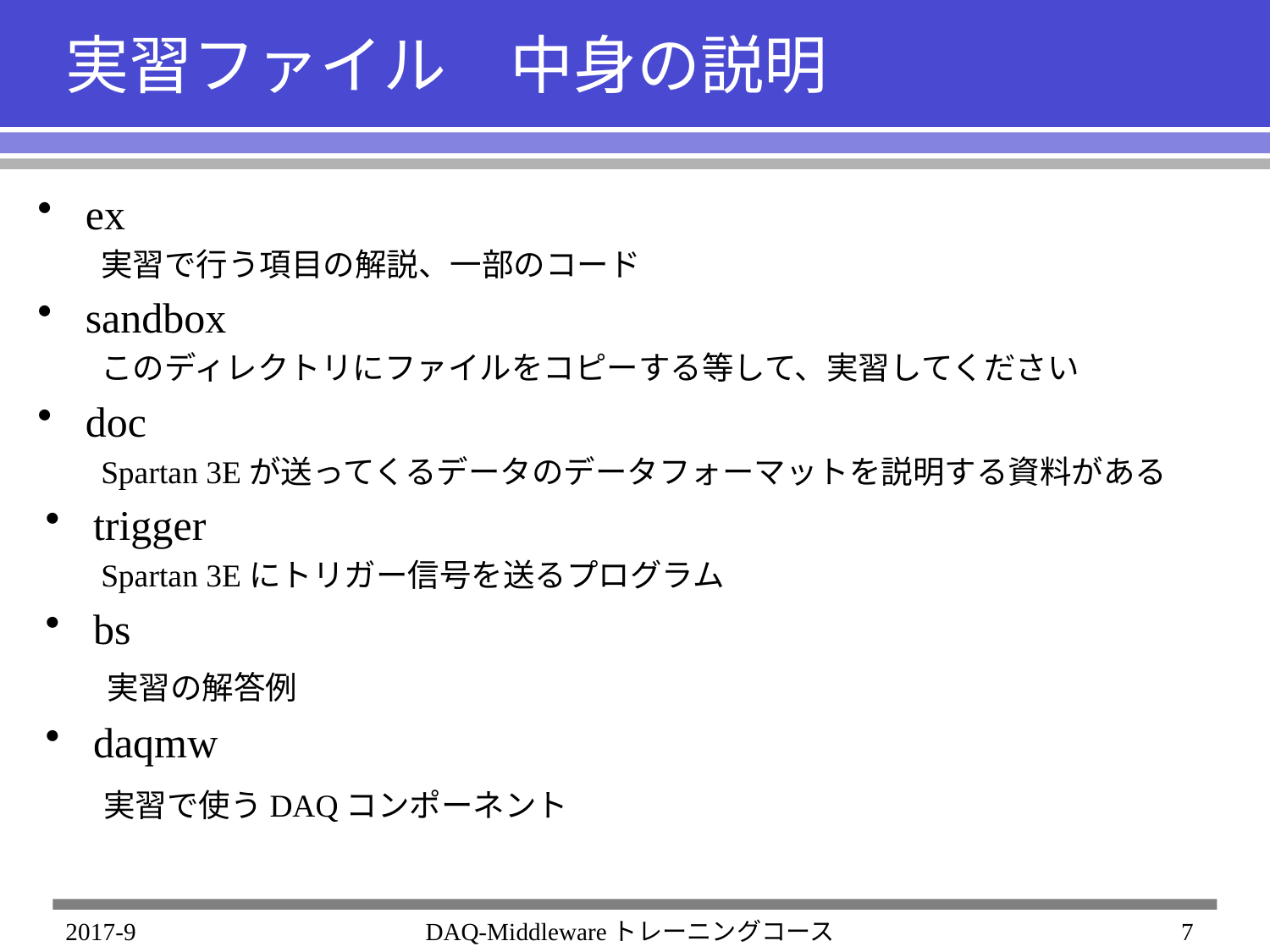

# 実習ファイル　中身の説明
ex
実習で行う項目の解説、一部のコード
sandbox
このディレクトリにファイルをコピーする等して、実習してください
doc
Spartan 3Eが送ってくるデータのデータフォーマットを説明する資料がある
trigger
Spartan 3Eにトリガー信号を送るプログラム
bs
      実習の解答例
daqmw
     実習で使うDAQコンポーネント

2017-9
DAQ-Middlewareトレーニングコース
7